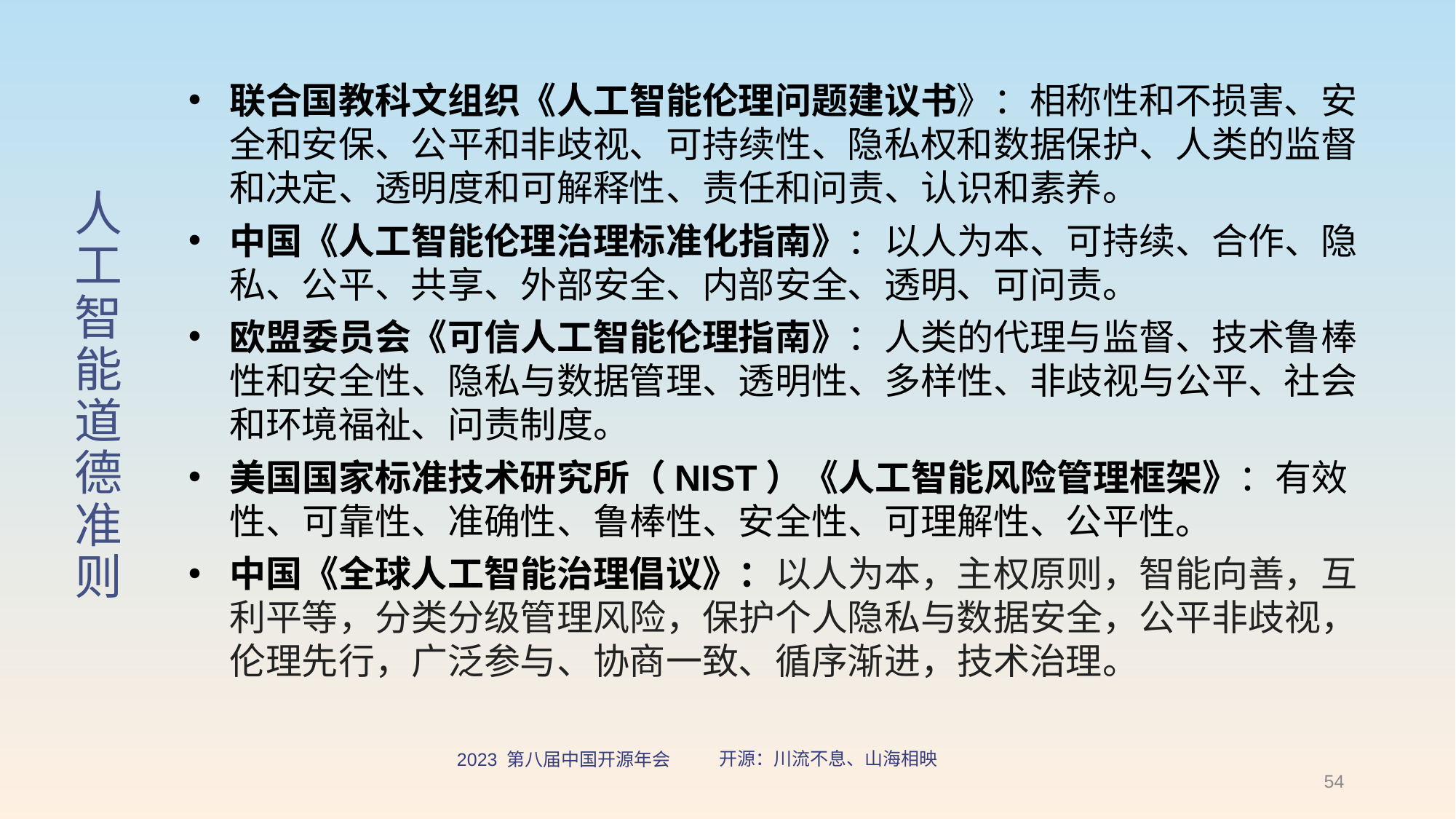

联合国教科文组织《人工智能伦理问题建议书》：相称性和不损害、安全和安保、公平和非歧视、可持续性、隐私权和数据保护、人类的监督和决定、透明度和可解释性、责任和问责、认识和素养。
中国《人工智能伦理治理标准化指南》：以人为本、可持续、合作、隐私、公平、共享、外部安全、内部安全、透明、可问责。
欧盟委员会《可信人工智能伦理指南》：人类的代理与监督、技术鲁棒性和安全性、隐私与数据管理、透明性、多样性、非歧视与公平、社会和环境福祉、问责制度。
美国国家标准技术研究所（NIST）《人工智能风险管理框架》：有效性、可靠性、准确性、鲁棒性、安全性、可理解性、公平性。
中国《全球人工智能治理倡议》：以人为本，主权原则，智能向善，互利平等，分类分级管理风险，保护个人隐私与数据安全，公平非歧视，伦理先行，广泛参与、协商一致、循序渐进，技术治理。

# 人工智能道德准则
54